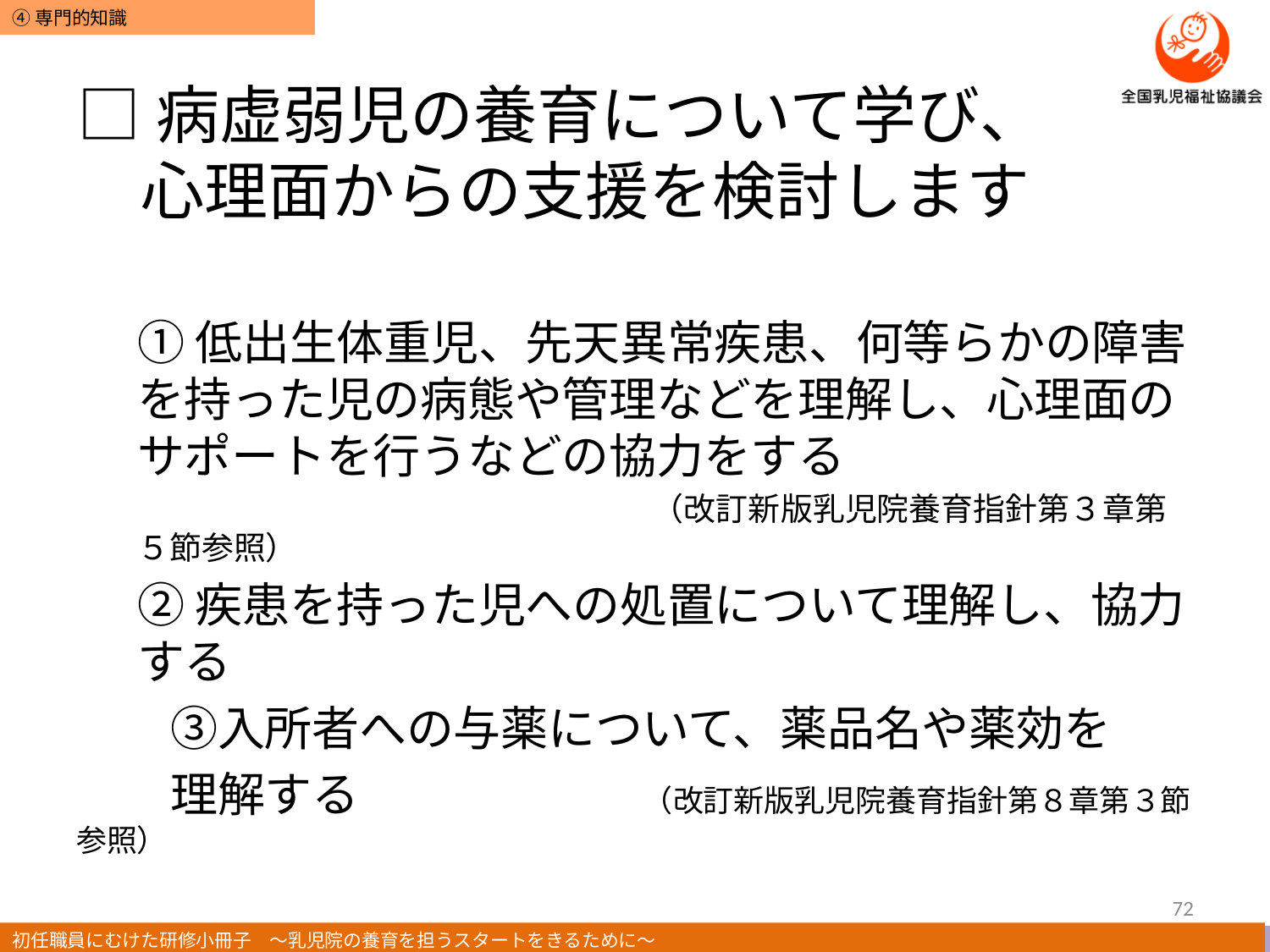

# □病虚弱児の養育について学び、 　心理面からの支援を検討します
①低出生体重児、先天異常疾患、何等らかの障害を持った児の病態や管理などを理解し、心理面のサポートを行うなどの協力をする
　　　　　　　　　　　　　　　　（改訂新版乳児院養育指針第３章第５節参照）
②疾患を持った児への処置について理解し、協力する
　　③入所者への与薬について、薬品名や薬効を
　　理解する　　　　　　（改訂新版乳児院養育指針第８章第３節参照）

72